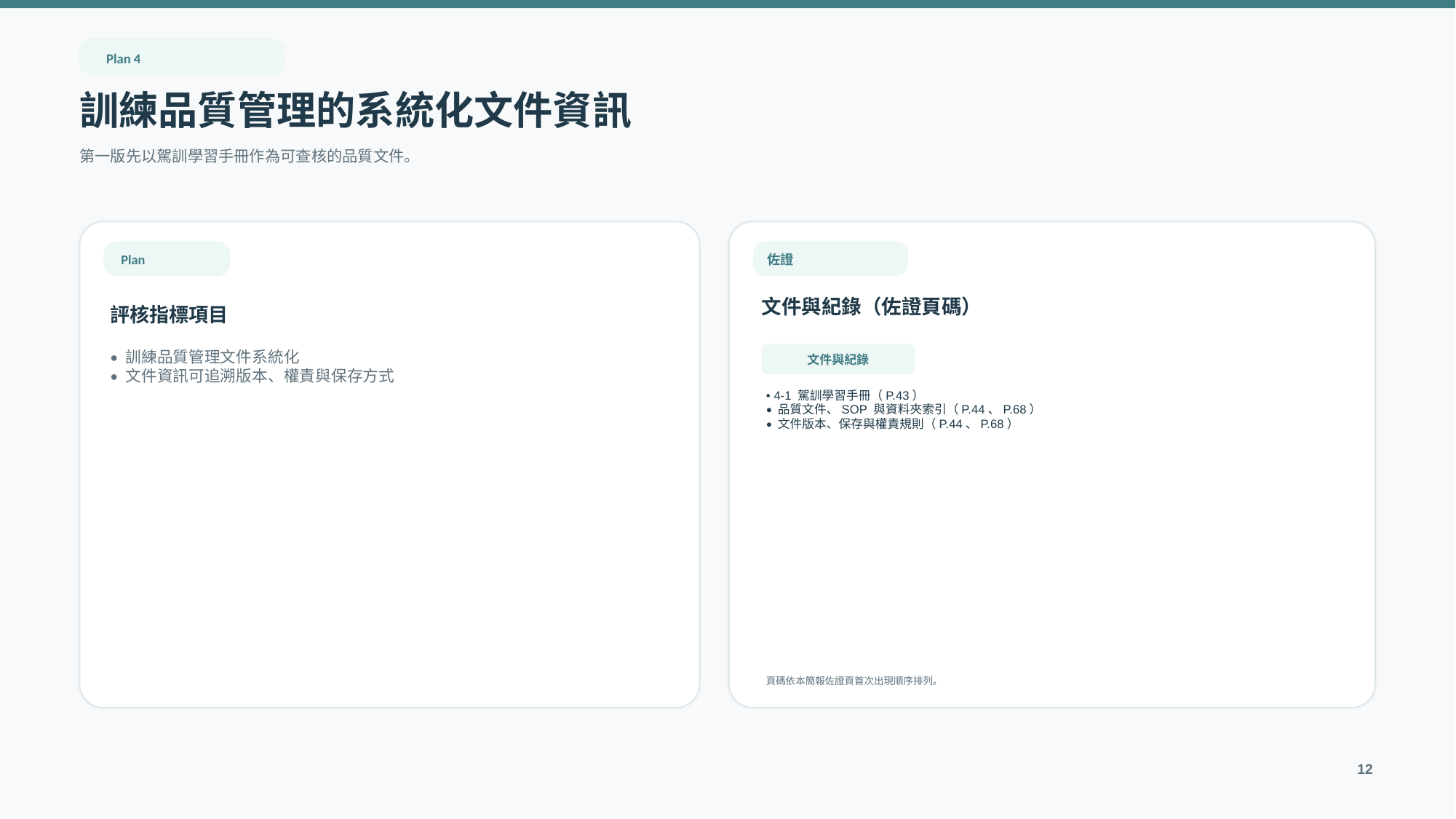

Plan 4
訓練品質管理的系統化文件資訊
第一版先以駕訓學習手冊作為可查核的品質文件。

Plan
佐證
文件與紀錄（佐證頁碼）
評核指標項目
文件與紀錄
• 訓練品質管理文件系統化
• 文件資訊可追溯版本、權責與保存方式
• 4-1 駕訓學習手冊（P.43）
• 品質文件、SOP 與資料夾索引（P.44、P.68）
• 文件版本、保存與權責規則（P.44、P.68）
頁碼依本簡報佐證頁首次出現順序排列。
12